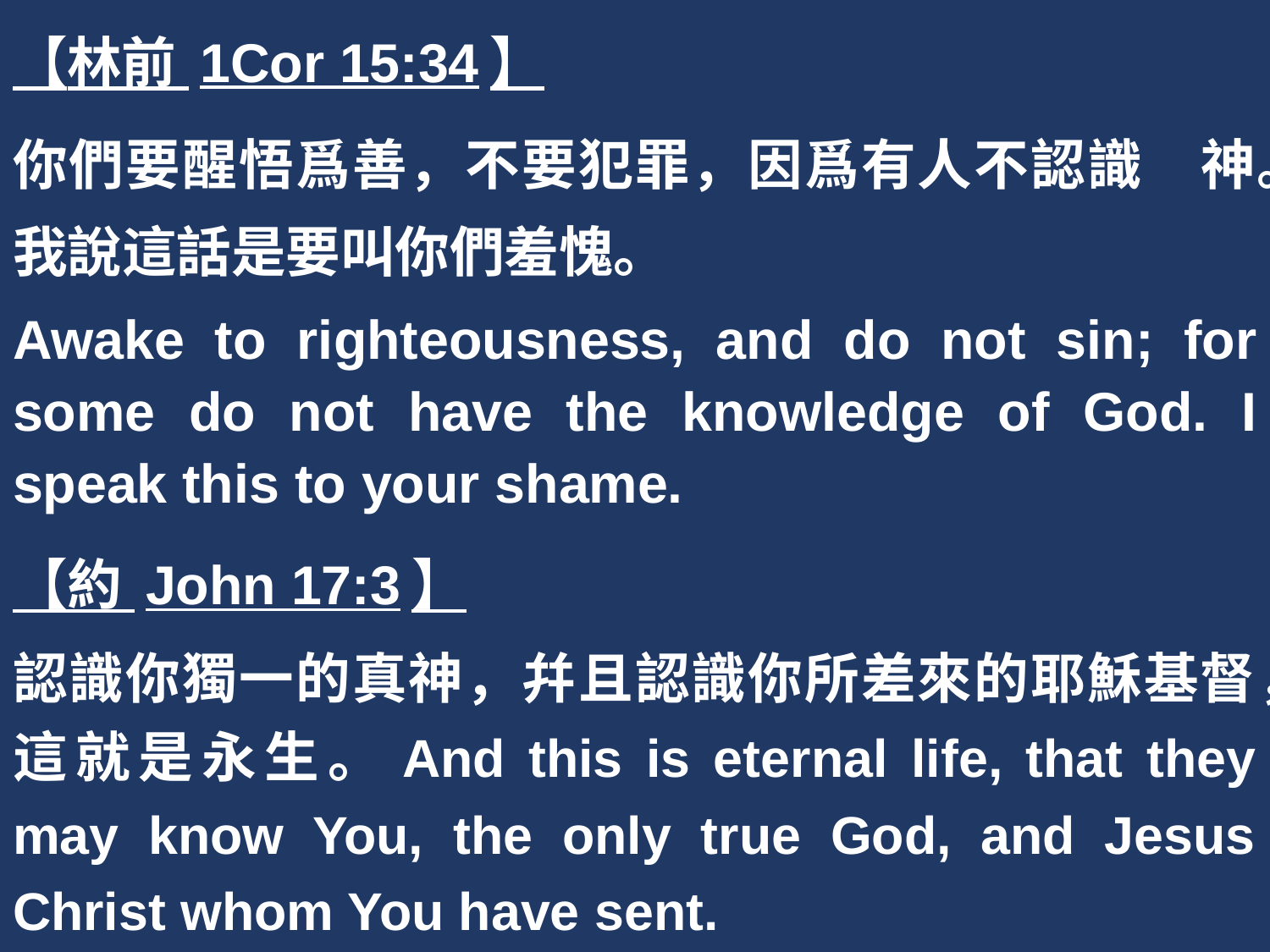

【林前 1Cor 15:34】
你們要醒悟爲善，不要犯罪，因爲有人不認識　神。我說這話是要叫你們羞愧。
Awake to righteousness, and do not sin; for some do not have the knowledge of God. I speak this to your shame.
【約 John 17:3】
認識你獨一的真神，幷且認識你所差來的耶穌基督，這就是永生。And this is eternal life, that they may know You, the only true God, and Jesus Christ whom You have sent.